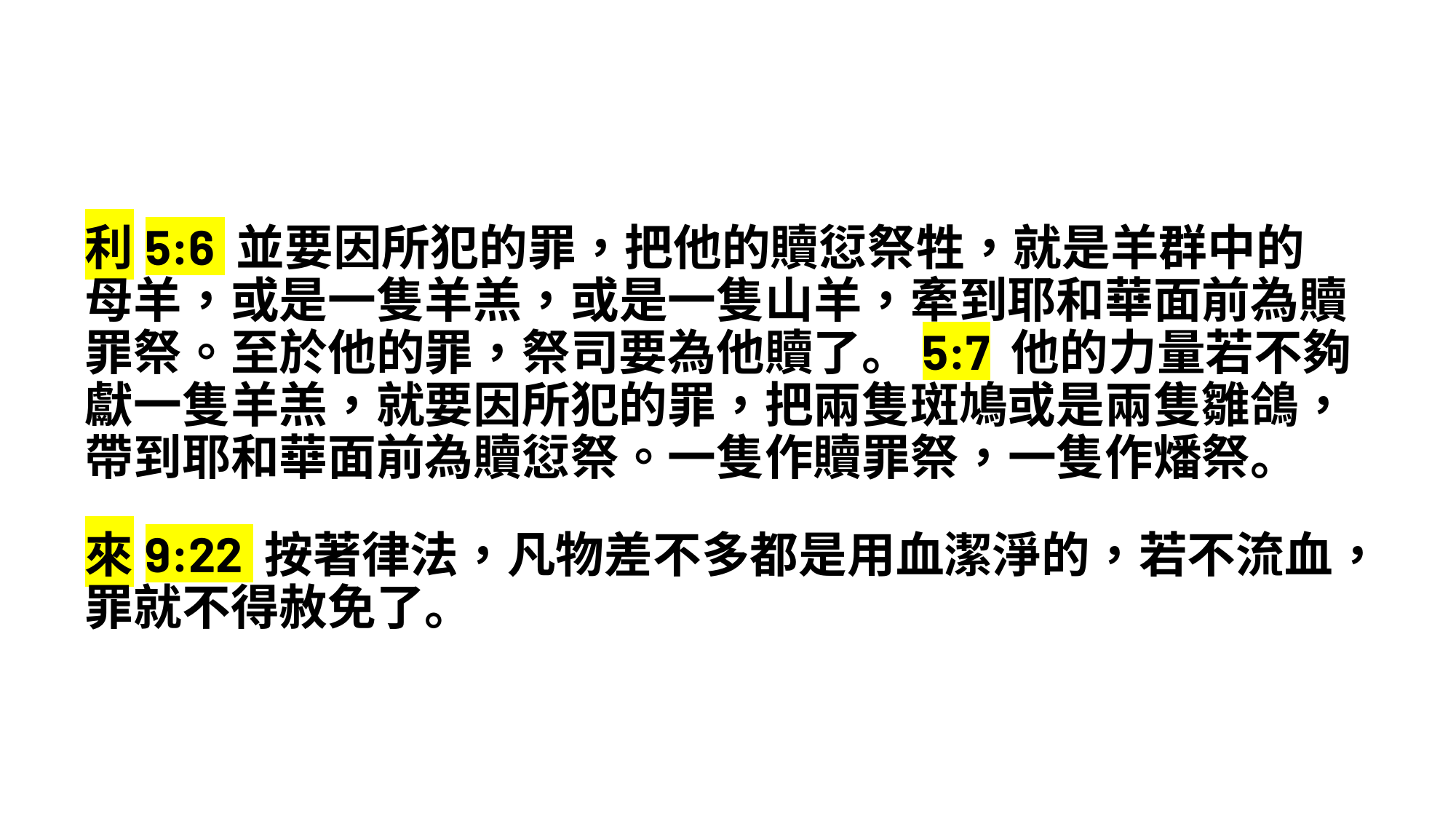

利5:6 並要因所犯的罪，把他的贖愆祭牲，就是羊群中的母羊，或是一隻羊羔，或是一隻山羊，牽到耶和華面前為贖罪祭。至於他的罪，祭司要為他贖了。5:7 他的力量若不夠獻一隻羊羔，就要因所犯的罪，把兩隻斑鳩或是兩隻雛鴿，帶到耶和華面前為贖愆祭。一隻作贖罪祭，一隻作燔祭。

來9:22 按著律法，凡物差不多都是用血潔淨的，若不流血，罪就不得赦免了。